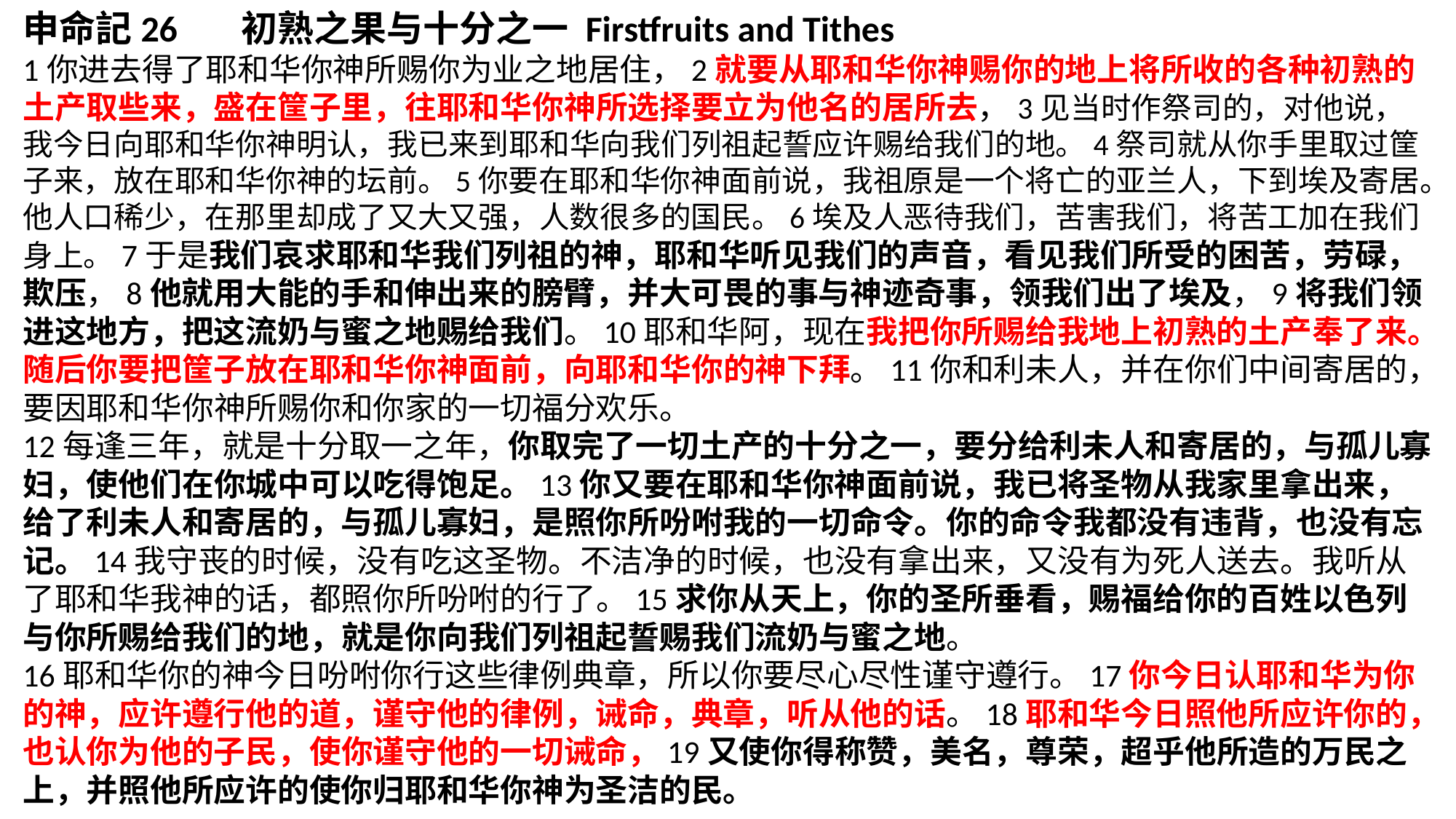

申命記26	初熟之果与十分之一 Firstfruits and Tithes
1你进去得了耶和华你神所赐你为业之地居住，2就要从耶和华你神赐你的地上将所收的各种初熟的土产取些来，盛在筐子里，往耶和华你神所选择要立为他名的居所去，3见当时作祭司的，对他说，我今日向耶和华你神明认，我已来到耶和华向我们列祖起誓应许赐给我们的地。4祭司就从你手里取过筐子来，放在耶和华你神的坛前。5你要在耶和华你神面前说，我祖原是一个将亡的亚兰人，下到埃及寄居。他人口稀少，在那里却成了又大又强，人数很多的国民。6埃及人恶待我们，苦害我们，将苦工加在我们身上。7于是我们哀求耶和华我们列祖的神，耶和华听见我们的声音，看见我们所受的困苦，劳碌，欺压，8他就用大能的手和伸出来的膀臂，并大可畏的事与神迹奇事，领我们出了埃及，9将我们领进这地方，把这流奶与蜜之地赐给我们。10耶和华阿，现在我把你所赐给我地上初熟的土产奉了来。随后你要把筐子放在耶和华你神面前，向耶和华你的神下拜。11你和利未人，并在你们中间寄居的，要因耶和华你神所赐你和你家的一切福分欢乐。
12每逢三年，就是十分取一之年，你取完了一切土产的十分之一，要分给利未人和寄居的，与孤儿寡妇，使他们在你城中可以吃得饱足。13你又要在耶和华你神面前说，我已将圣物从我家里拿出来，给了利未人和寄居的，与孤儿寡妇，是照你所吩咐我的一切命令。你的命令我都没有违背，也没有忘记。14我守丧的时候，没有吃这圣物。不洁净的时候，也没有拿出来，又没有为死人送去。我听从了耶和华我神的话，都照你所吩咐的行了。15求你从天上，你的圣所垂看，赐福给你的百姓以色列与你所赐给我们的地，就是你向我们列祖起誓赐我们流奶与蜜之地。
16耶和华你的神今日吩咐你行这些律例典章，所以你要尽心尽性谨守遵行。17你今日认耶和华为你的神，应许遵行他的道，谨守他的律例，诫命，典章，听从他的话。18耶和华今日照他所应许你的，也认你为他的子民，使你谨守他的一切诫命，19又使你得称赞，美名，尊荣，超乎他所造的万民之上，并照他所应许的使你归耶和华你神为圣洁的民。